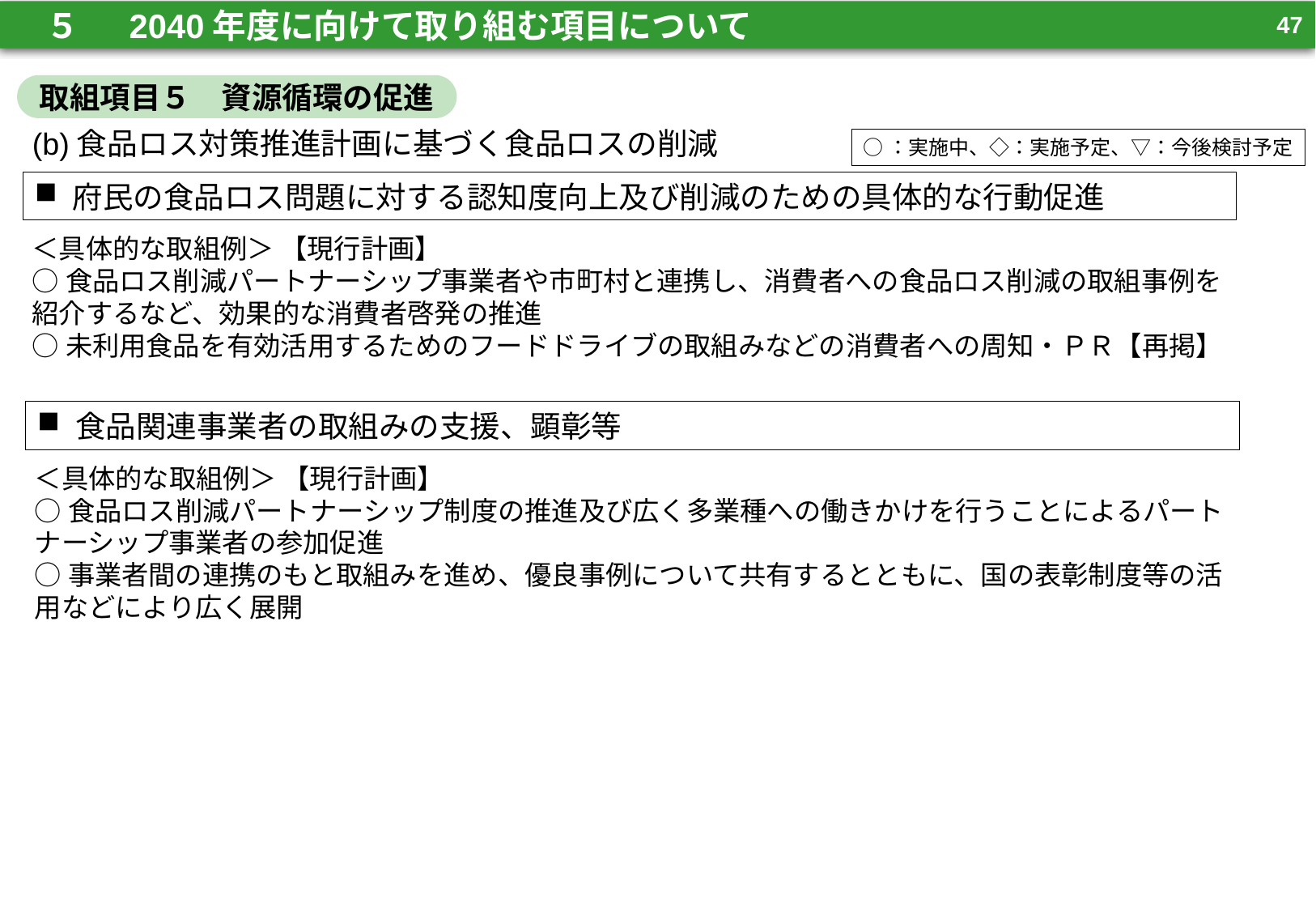

47
　５　 2040年度に向けて取り組む項目について
47
取組項目５　資源循環の促進
(b)食品ロス対策推進計画に基づく食品ロスの削減
○：実施中、◇：実施予定、▽：今後検討予定
府民の食品ロス問題に対する認知度向上及び削減のための具体的な行動促進
＜具体的な取組例＞ 【現行計画】
○食品ロス削減パートナーシップ事業者や市町村と連携し、消費者への食品ロス削減の取組事例を紹介するなど、効果的な消費者啓発の推進
○未利用食品を有効活用するためのフードドライブの取組みなどの消費者への周知・ＰＲ【再掲】
食品関連事業者の取組みの支援、顕彰等
＜具体的な取組例＞ 【現行計画】
○食品ロス削減パートナーシップ制度の推進及び広く多業種への働きかけを行うことによるパートナーシップ事業者の参加促進
○事業者間の連携のもと取組みを進め、優良事例について共有するとともに、国の表彰制度等の活用などにより広く展開